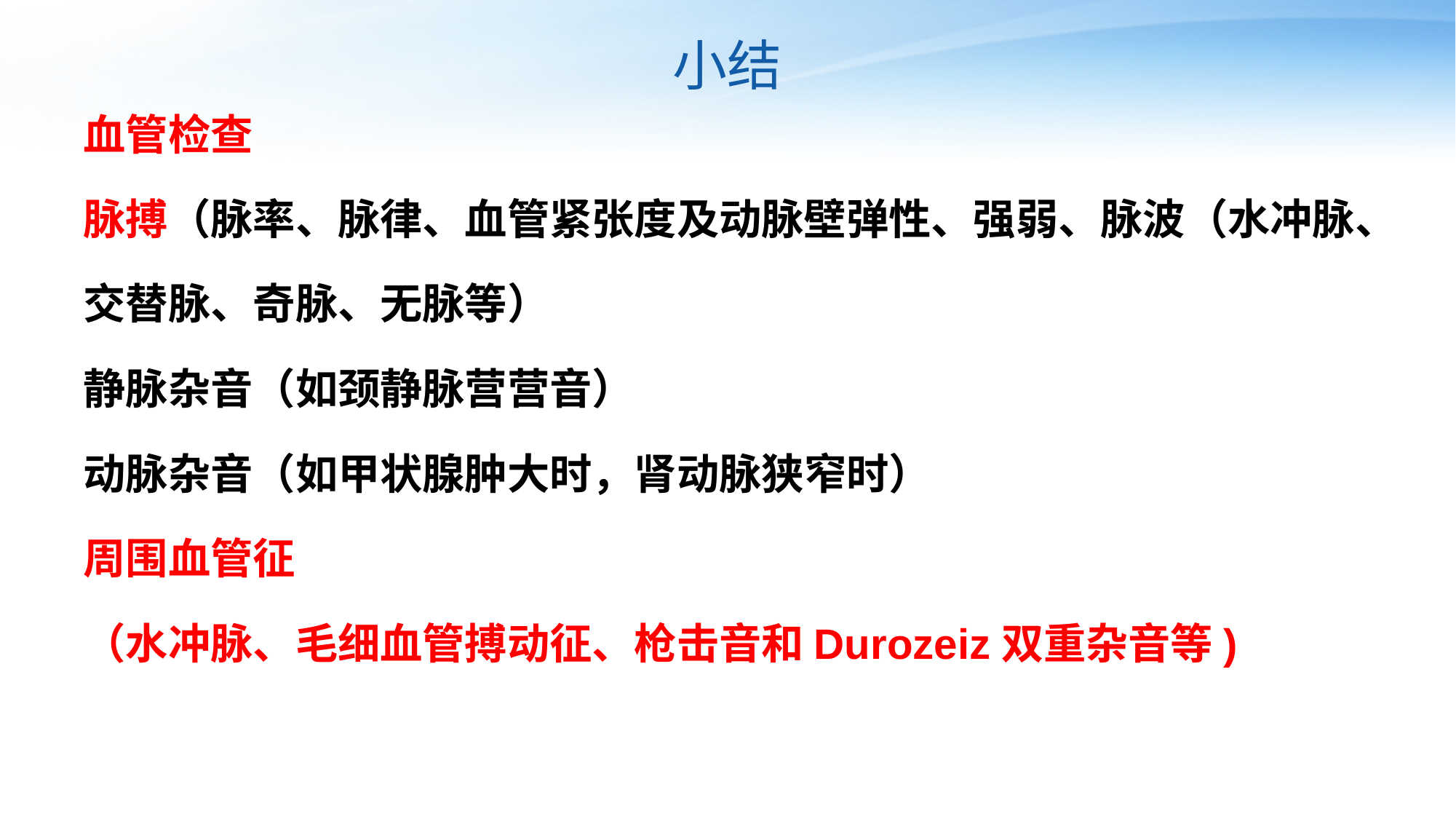

# 小结
血管检查
脉搏（脉率、脉律、血管紧张度及动脉壁弹性、强弱、脉波（水冲脉、
交替脉、奇脉、无脉等）
静脉杂音（如颈静脉营营音）
动脉杂音（如甲状腺肿大时，肾动脉狭窄时）
周围血管征
（水冲脉、毛细血管搏动征、枪击音和Durozeiz双重杂音等)